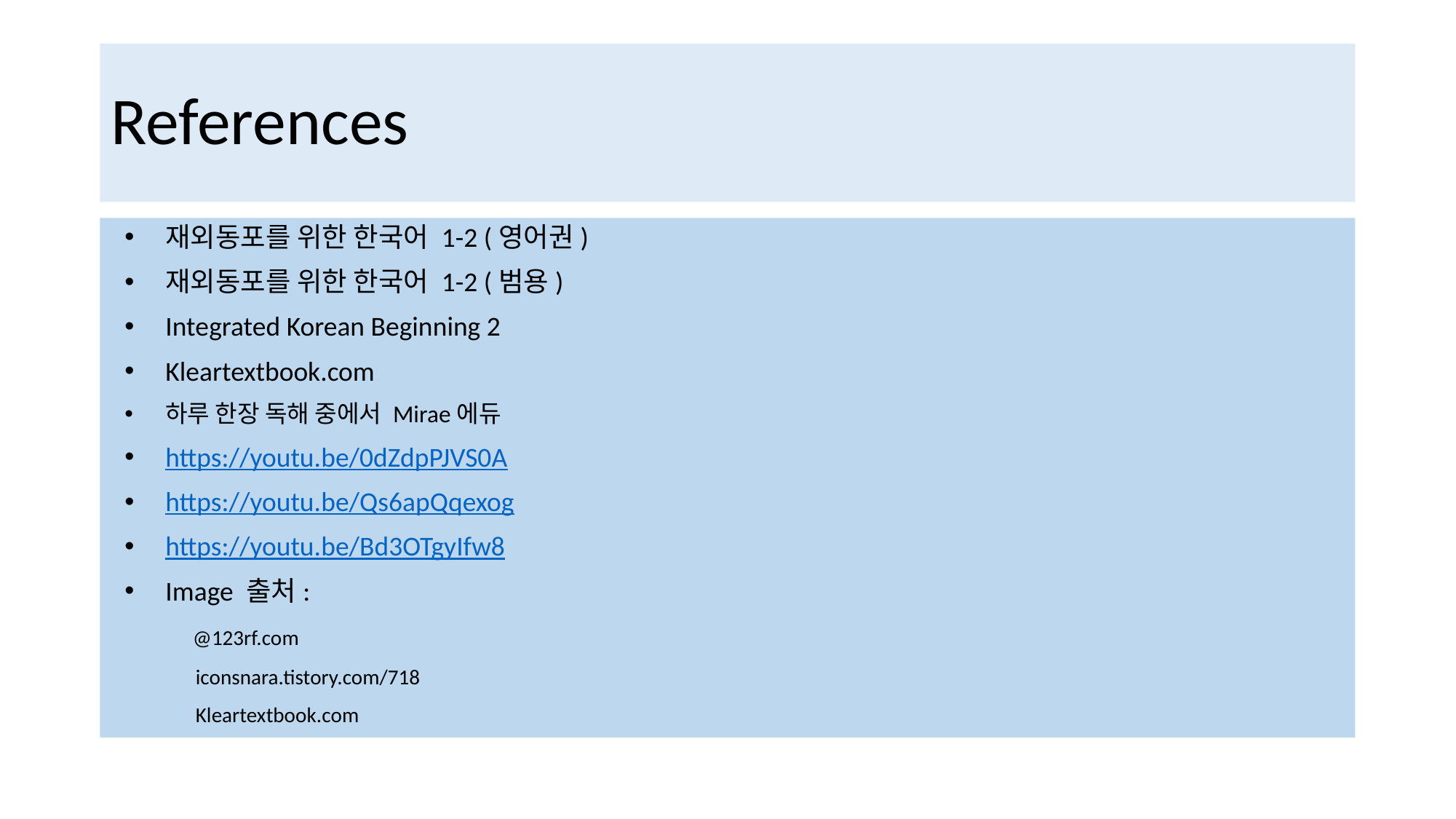

# References
재외동포를 위한 한국어 1-2 (영어권)
재외동포를 위한 한국어 1-2 (범용)
Integrated Korean Beginning 2
Kleartextbook.com
하루 한장 독해 중에서 Mirae에듀
https://youtu.be/0dZdpPJVS0A
https://youtu.be/Qs6apQqexog
https://youtu.be/Bd3OTgyIfw8
Image 출처:
           @123rf.com
               iconsnara.tistory.com/718
               Kleartextbook.com